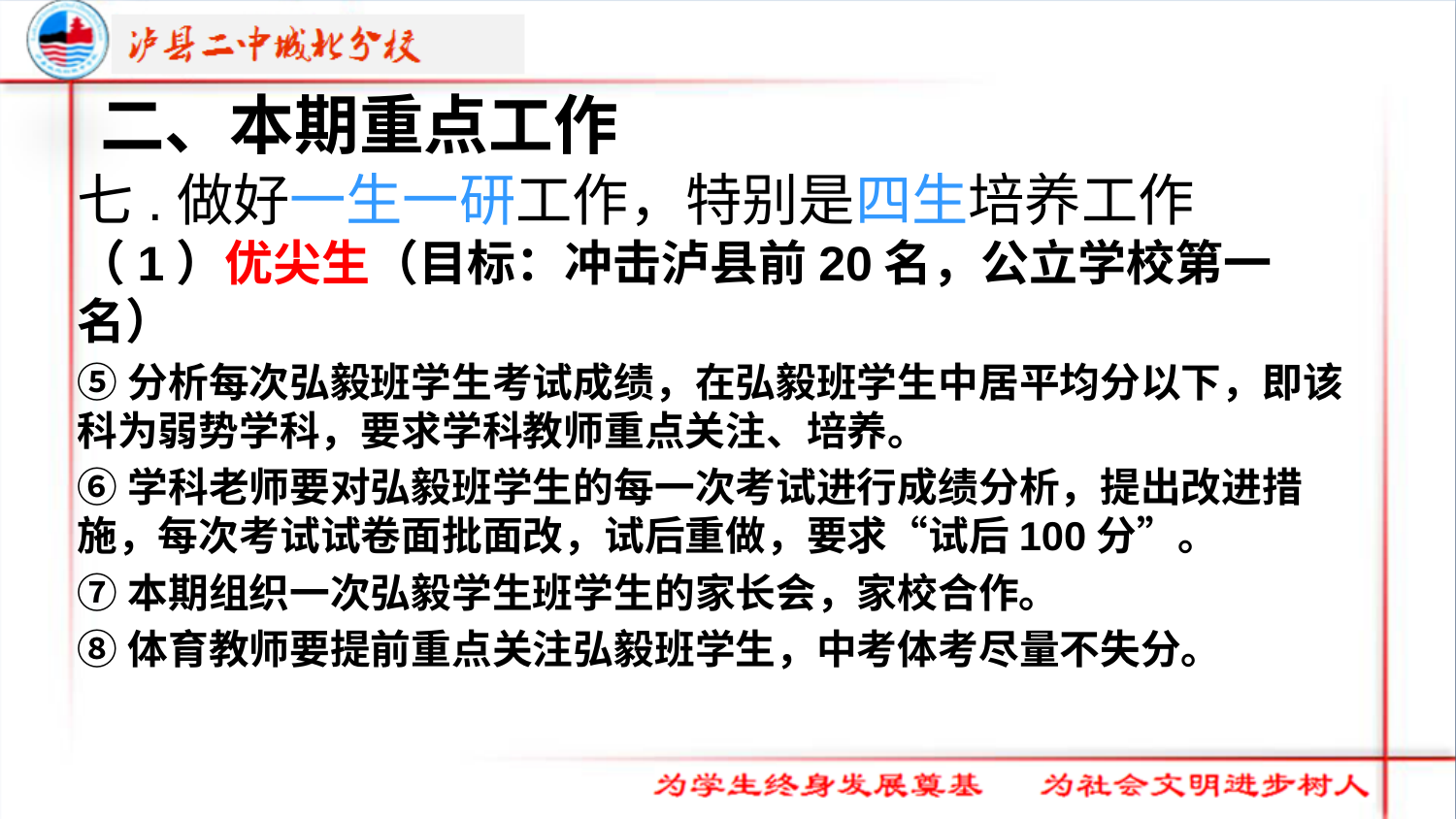

二、本期重点工作
七.做好一生一研工作，特别是四生培养工作
（1）优尖生（目标：冲击泸县前20名，公立学校第一名）
⑤分析每次弘毅班学生考试成绩，在弘毅班学生中居平均分以下，即该科为弱势学科，要求学科教师重点关注、培养。
⑥学科老师要对弘毅班学生的每一次考试进行成绩分析，提出改进措施，每次考试试卷面批面改，试后重做，要求“试后100分”。
⑦本期组织一次弘毅学生班学生的家长会，家校合作。
⑧体育教师要提前重点关注弘毅班学生，中考体考尽量不失分。